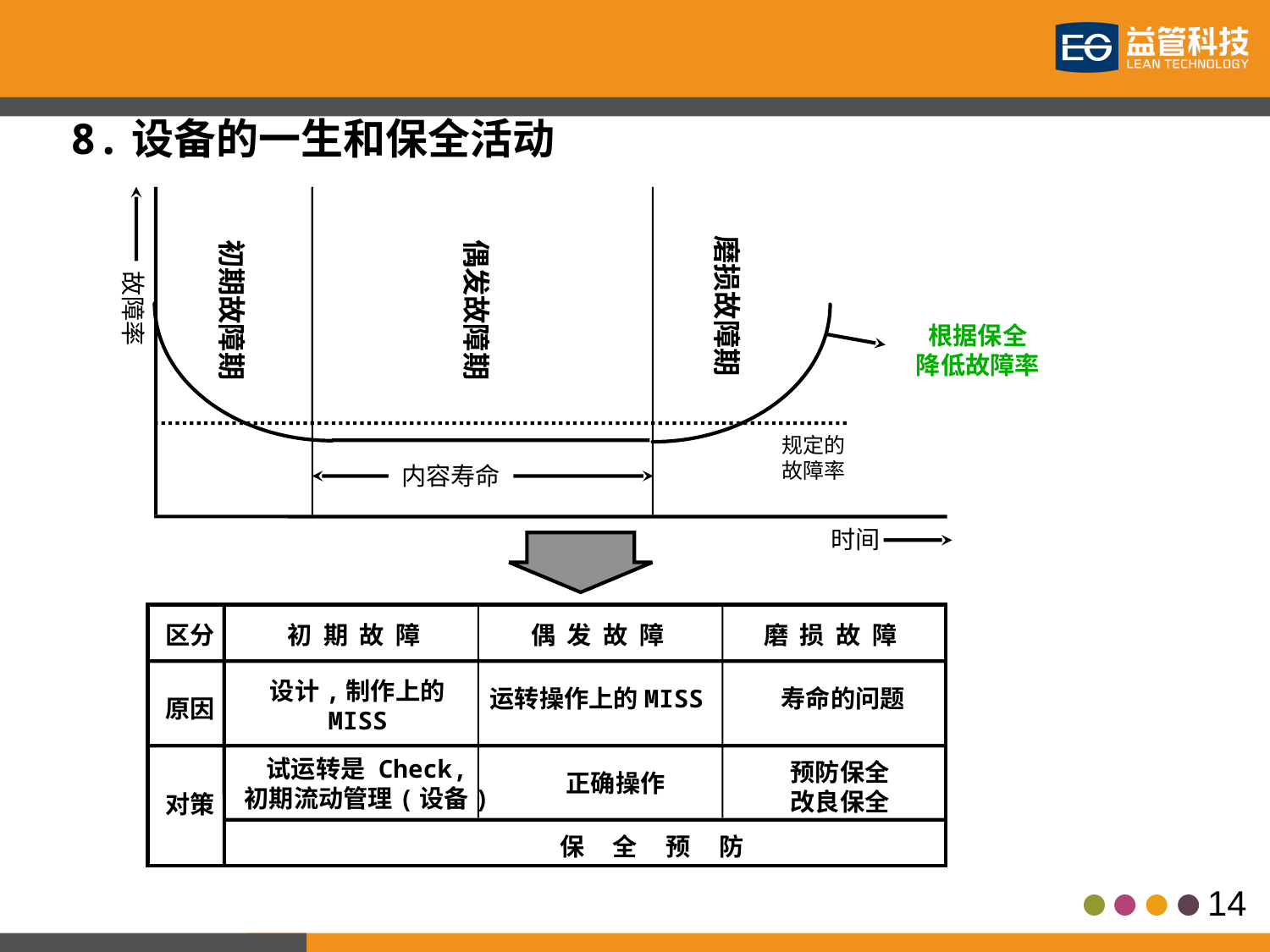

8.设备的一生和保全活动

磨损故障期
初期故障期
偶发故障期
故障率

根据保全
降低故障率

规定的
故障率

内容寿命

时间

区分
初  期  故  障
偶  发  故  障
磨  损  故  障

设计,制作上的
MISS
运转操作上的MISS
寿命的问题
原因

试运转是 Check,
初期流动管理(设备)
预防保全
改良保全
正确操作
对策

保     全     预     防